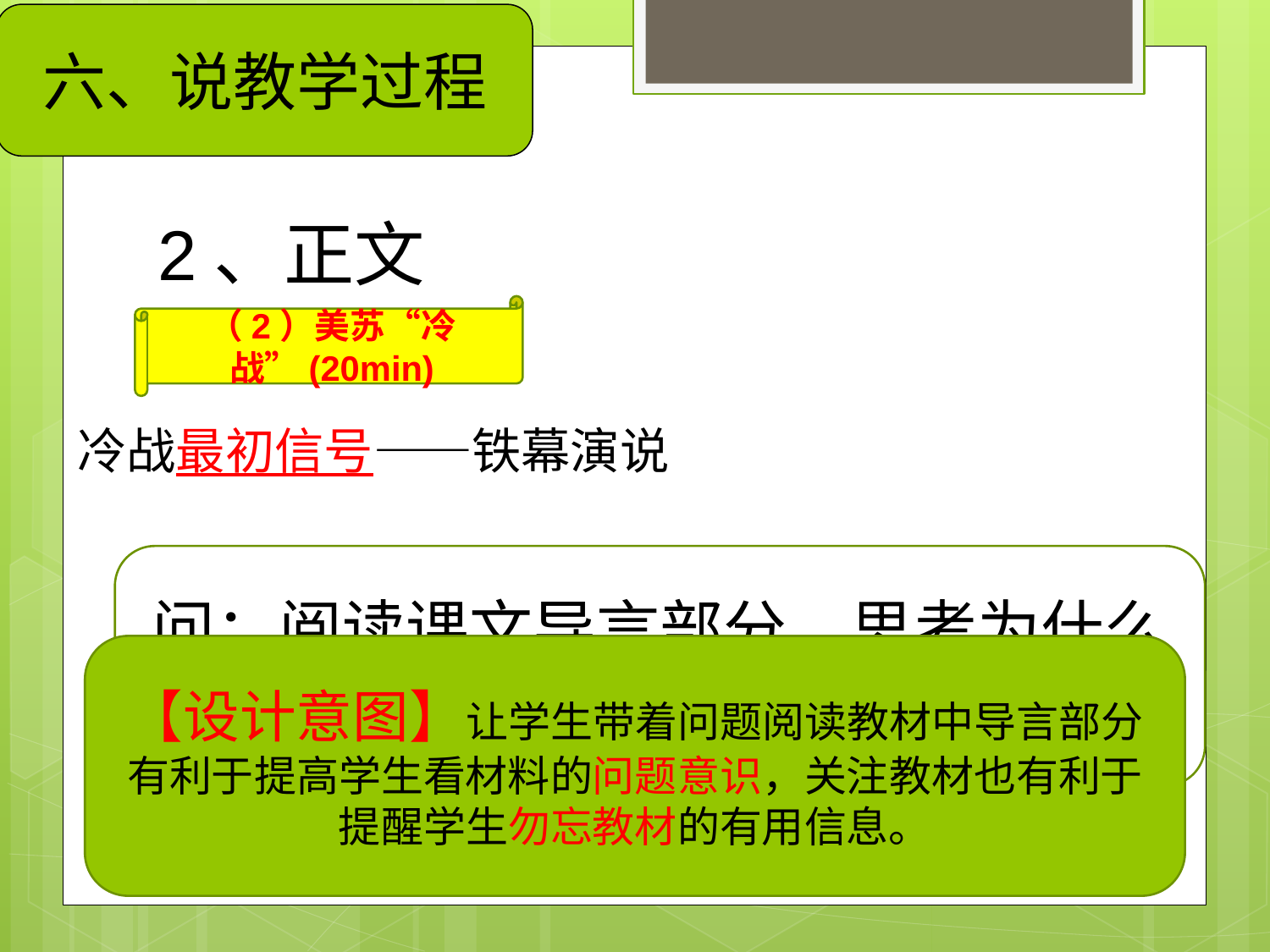

六、说教学过程
# 2、正文
（2）美苏“冷战”(20min)
冷战最初信号——铁幕演说

问：阅读课文导言部分，思考为什么铁幕演说是“冷战”的最初信号呢？
【设计意图】让学生带着问题阅读教材中导言部分有利于提高学生看材料的问题意识，关注教材也有利于提醒学生勿忘教材的有用信息。